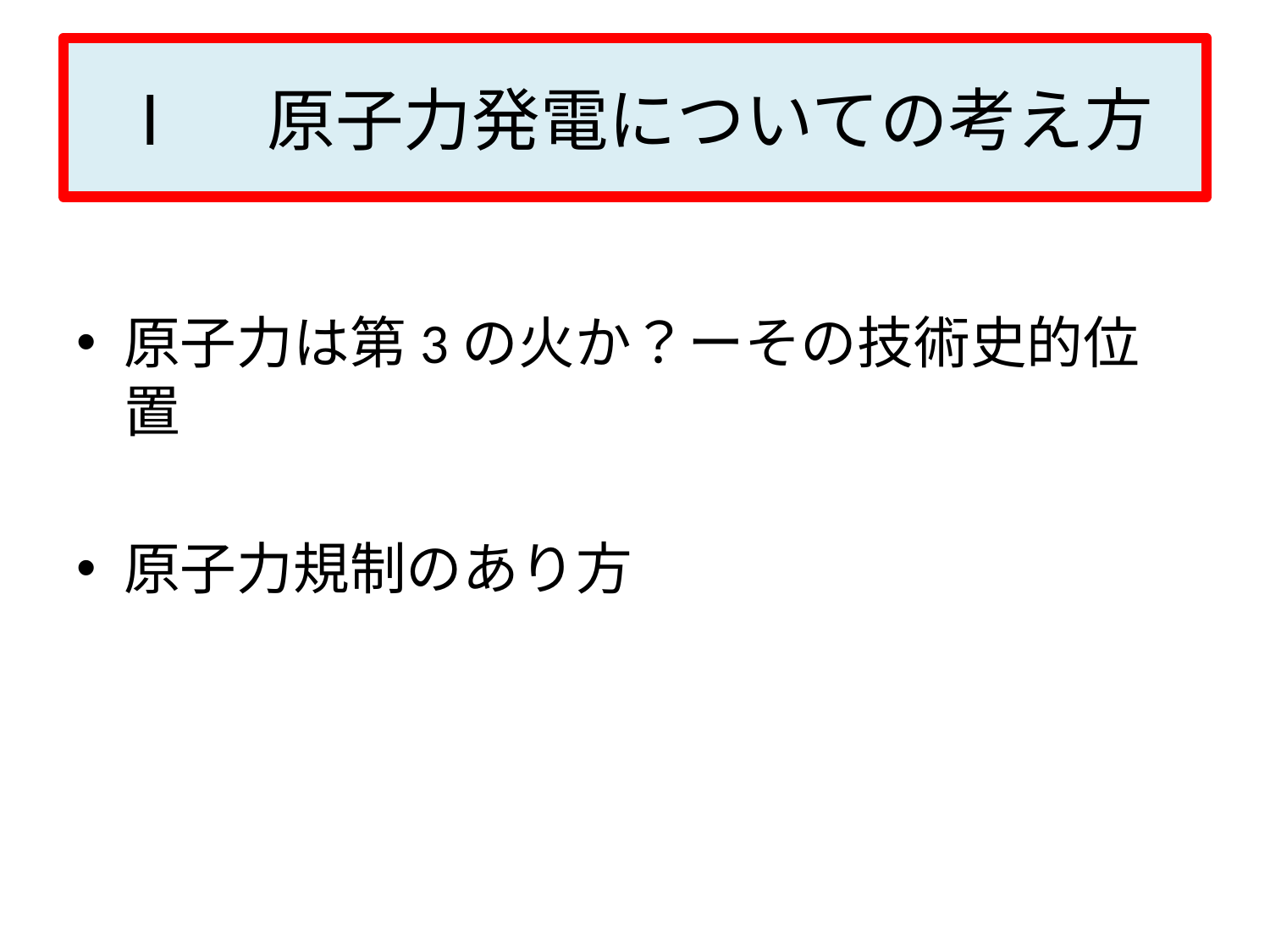

# Ⅰ　原子力発電についての考え方

原子力は第3の火か？ーその技術史的位置

原子力規制のあり方